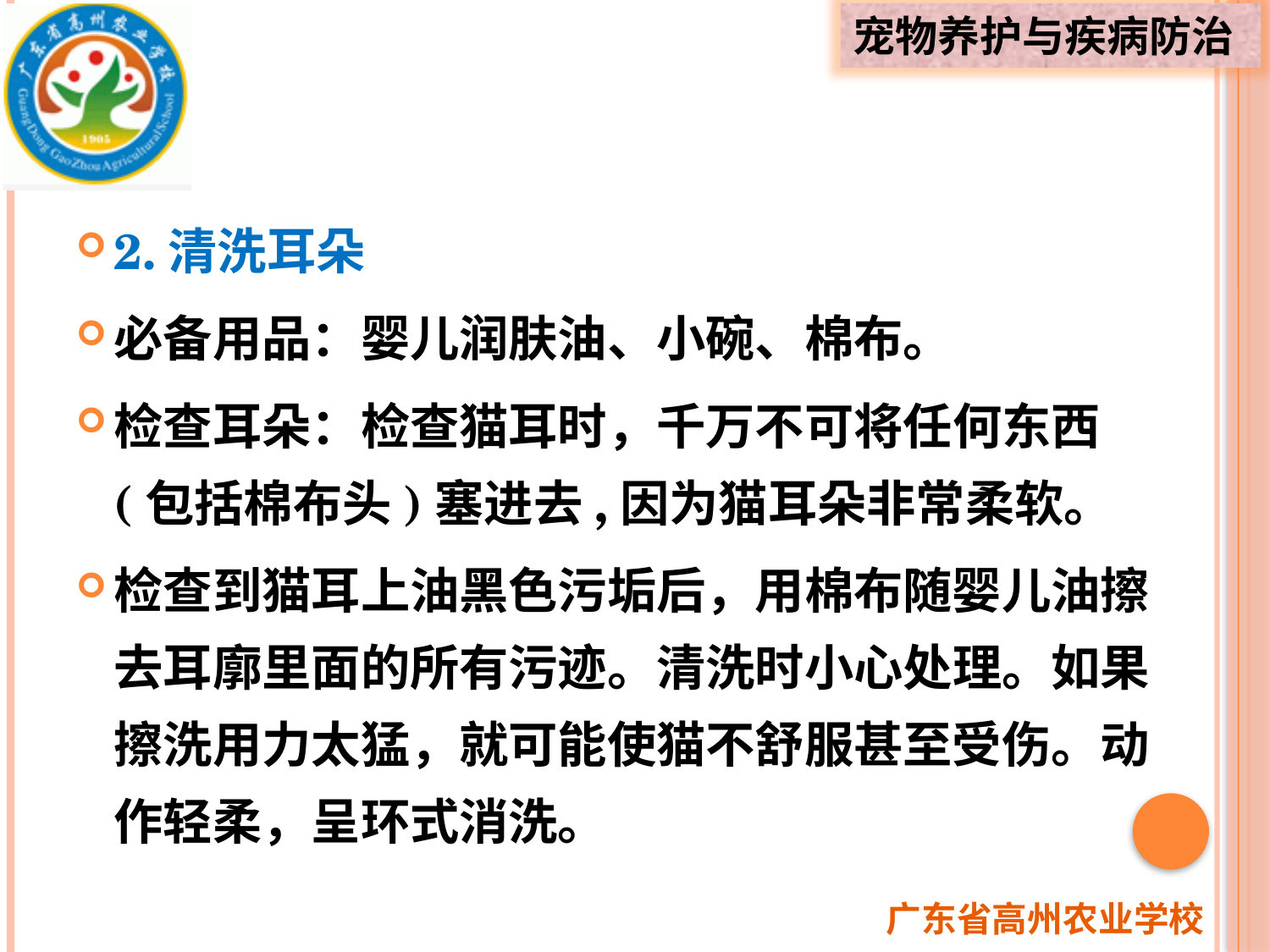

2.清洗耳朵
必备用品：婴儿润肤油、小碗、棉布。
检查耳朵：检查猫耳时，千万不可将任何东西(包括棉布头)塞进去,因为猫耳朵非常柔软。
检查到猫耳上油黑色污垢后，用棉布随婴儿油擦去耳廓里面的所有污迹。清洗时小心处理。如果擦洗用力太猛，就可能使猫不舒服甚至受伤。动作轻柔，呈环式消洗。